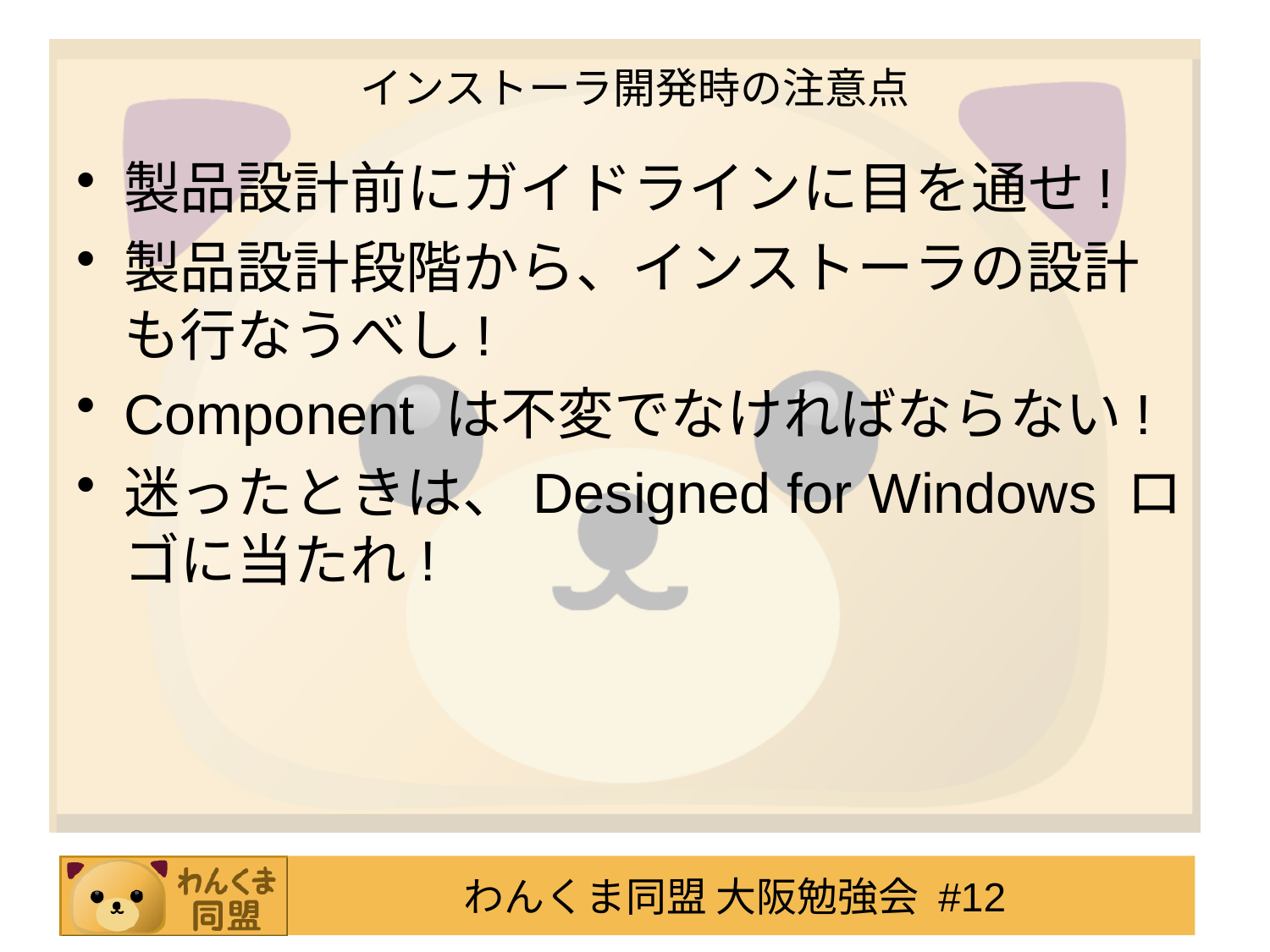

# インストーラ開発時の注意点
製品設計前にガイドラインに目を通せ!
製品設計段階から、インストーラの設計も行なうべし!
Component は不変でなければならない!
迷ったときは、Designed for Windows ロゴに当たれ!